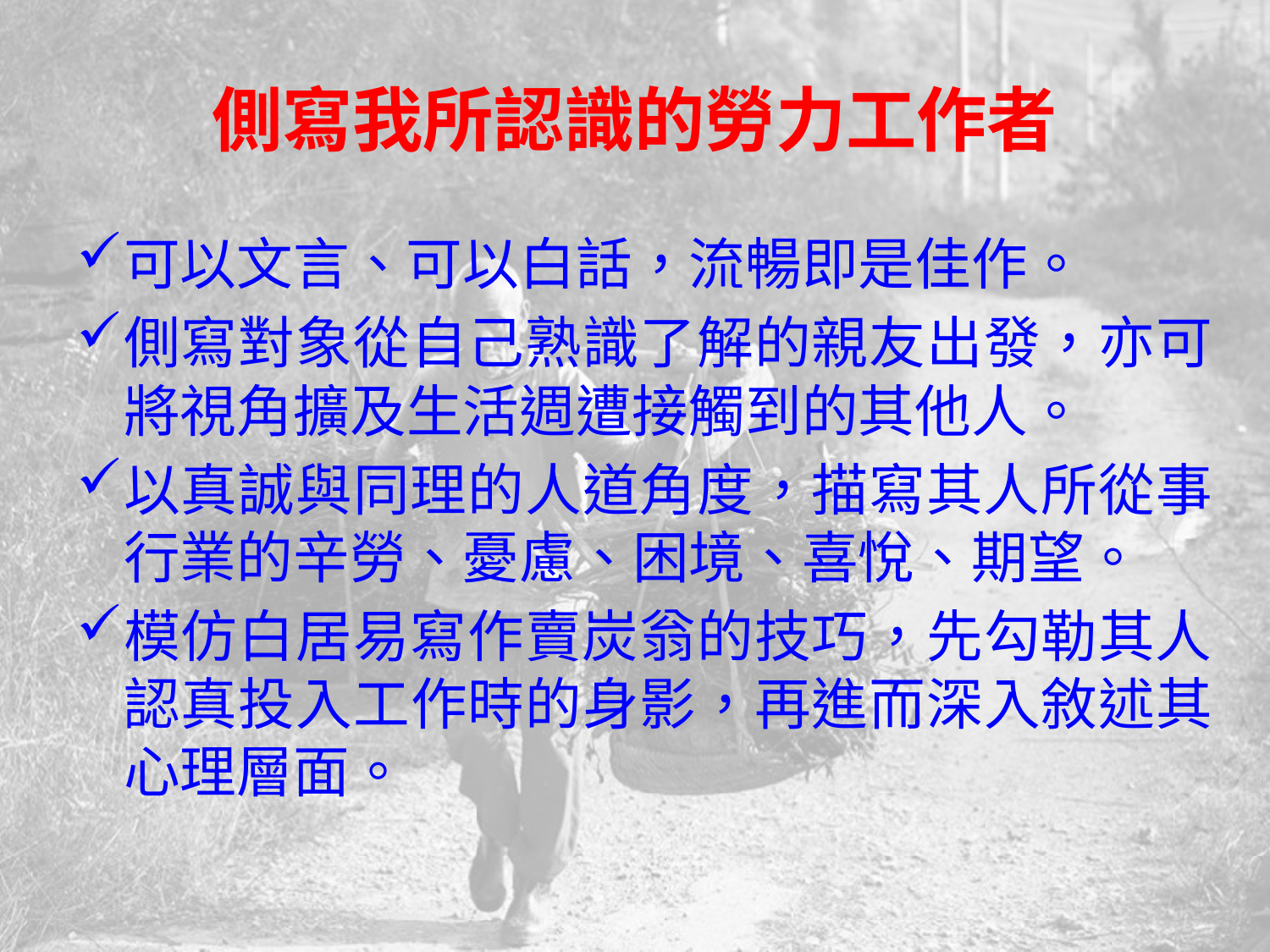

# 側寫我所認識的勞力工作者
可以文言、可以白話，流暢即是佳作。
側寫對象從自己熟識了解的親友出發，亦可將視角擴及生活週遭接觸到的其他人。
以真誠與同理的人道角度，描寫其人所從事行業的辛勞、憂慮、困境、喜悅、期望。
模仿白居易寫作賣炭翁的技巧，先勾勒其人認真投入工作時的身影，再進而深入敘述其心理層面。
10